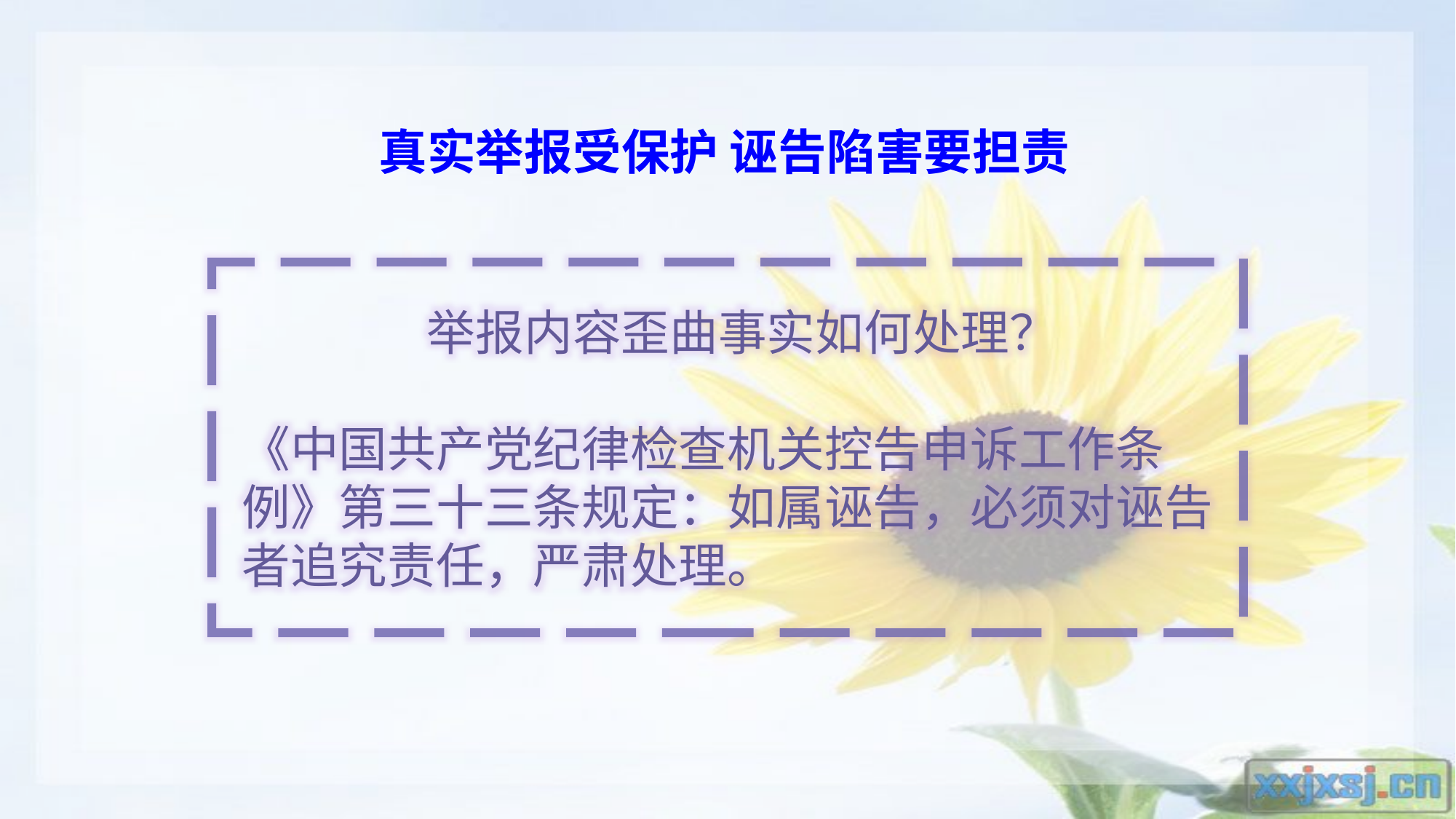

真实举报受保护 诬告陷害要担责
举报内容歪曲事实如何处理？

《中国共产党纪律检查机关控告申诉工作条例》第三十三条规定：如属诬告，必须对诬告者追究责任，严肃处理。